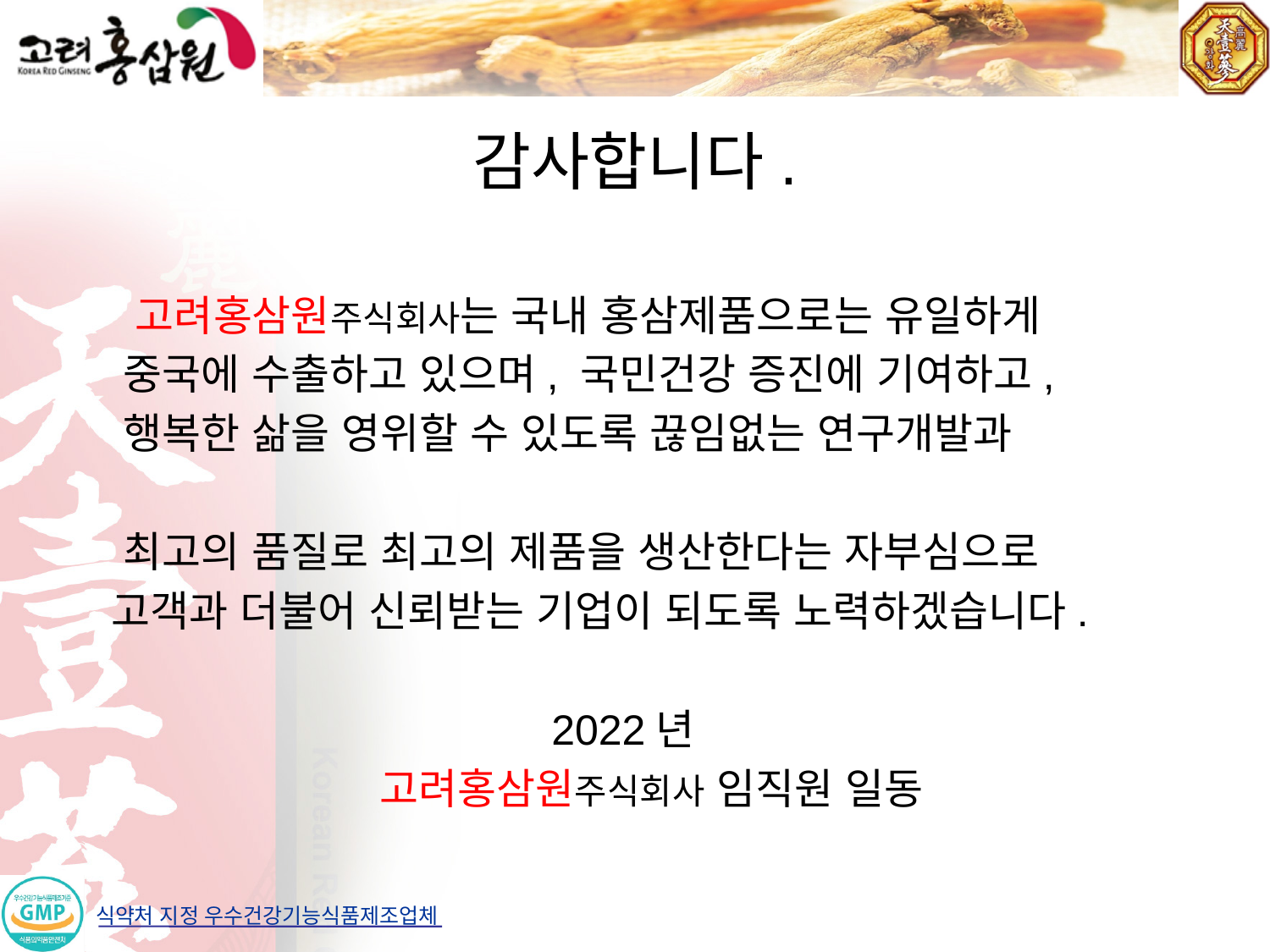

# 감사합니다.

    고려홍삼원주식회사는 국내 홍삼제품으로는 유일하게
   중국에 수출하고 있으며, 국민건강 증진에 기여하고,
   행복한 삶을 영위할 수 있도록 끊임없는 연구개발과

   최고의 품질로 최고의 제품을 생산한다는 자부심으로
  고객과 더불어 신뢰받는 기업이 되도록 노력하겠습니다.

2022년
  고려홍삼원주식회사 임직원 일동